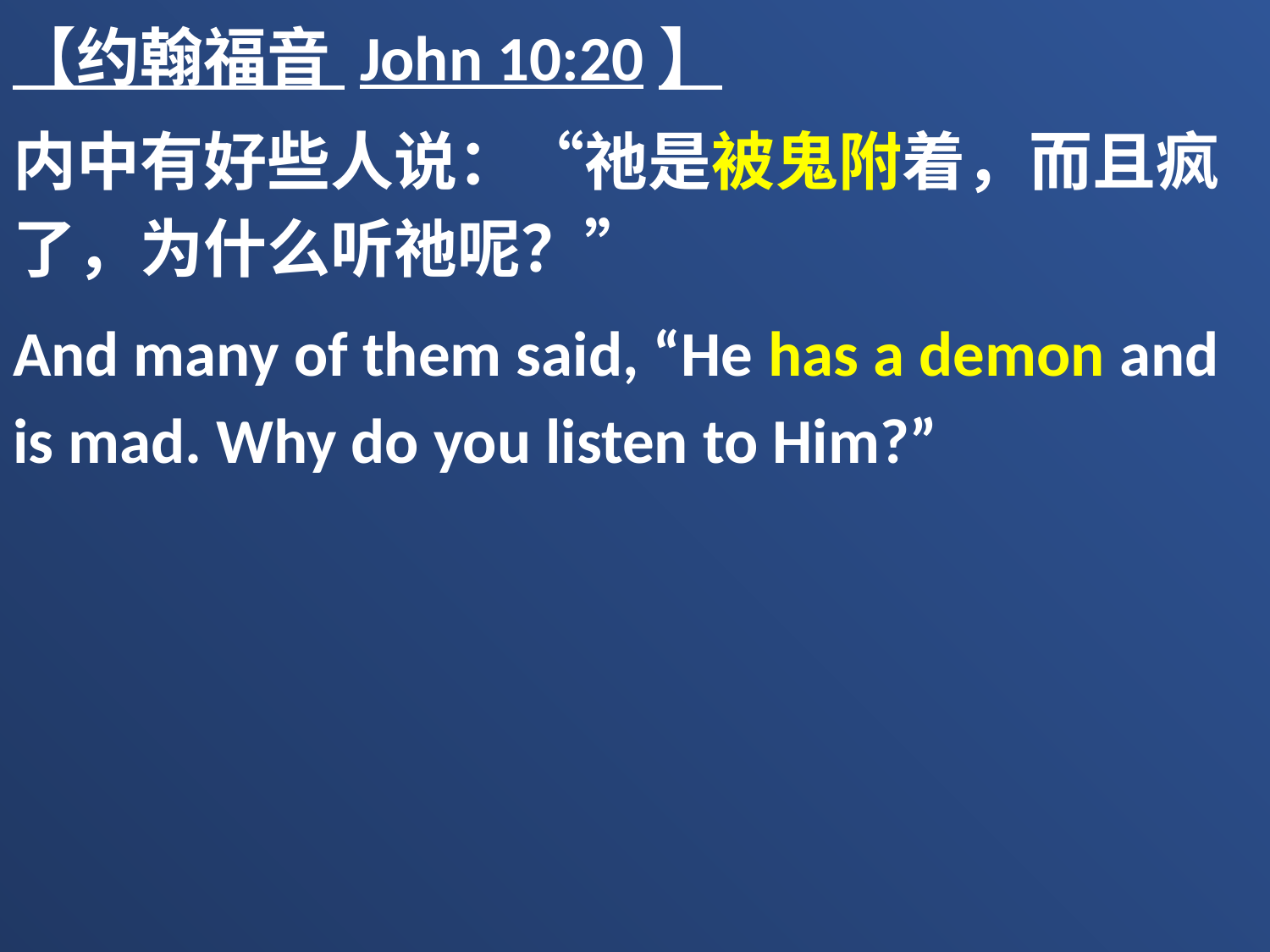

【约翰福音 John 10:20】
内中有好些人说：“祂是被鬼附着，而且疯了，为什么听祂呢？”
And many of them said, “He has a demon and is mad. Why do you listen to Him?”